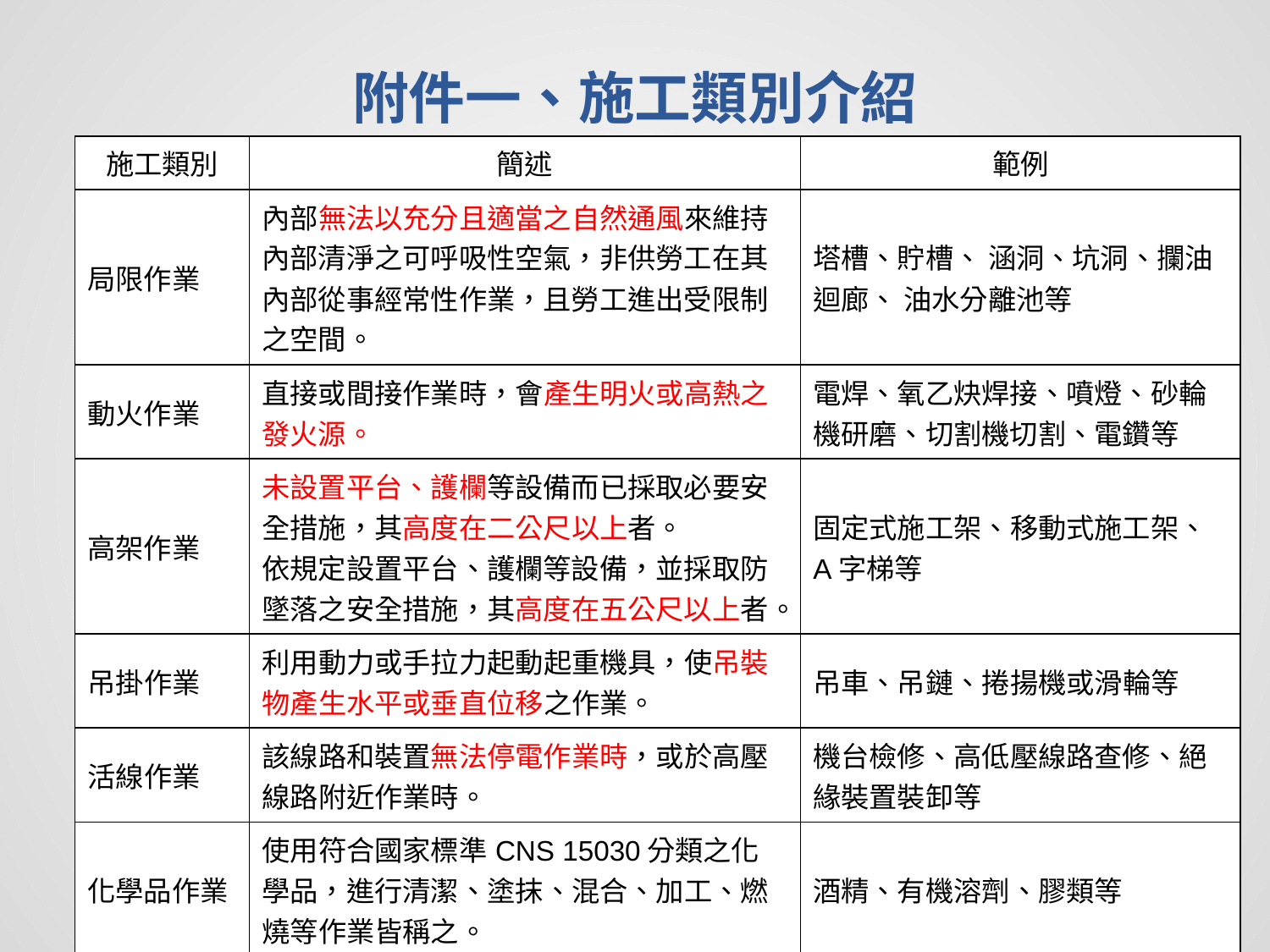

# 附件一、施工類別介紹
| 施工類別 | 簡述 | 範例 |
| --- | --- | --- |
| 局限作業 | 內部無法以充分且適當之自然通風來維持內部清淨之可呼吸性空氣，非供勞工在其內部從事經常性作業，且勞工進出受限制之空間。 | 塔槽、貯槽、 涵洞、坑洞、攔油迴廊、 油水分離池等 |
| 動火作業 | 直接或間接作業時，會產生明火或高熱之發火源。 | 電焊、氧乙炔焊接、噴燈、砂輪機研磨、切割機切割、電鑽等 |
| 高架作業 | 未設置平台、護欄等設備而已採取必要安全措施，其高度在二公尺以上者。 依規定設置平台、護欄等設備，並採取防墜落之安全措施，其高度在五公尺以上者。 | 固定式施工架、移動式施工架、A字梯等 |
| 吊掛作業 | 利用動力或手拉力起動起重機具，使吊裝物產生水平或垂直位移之作業。 | 吊車、吊鏈、捲揚機或滑輪等 |
| 活線作業 | 該線路和裝置無法停電作業時，或於高壓線路附近作業時。 | 機台檢修、高低壓線路查修、絕緣裝置裝卸等 |
| 化學品作業 | 使用符合國家標準CNS 15030分類之化學品，進行清潔、塗抹、混合、加工、燃燒等作業皆稱之。 | 酒精、有機溶劑、膠類等 |
2019/7/17
17